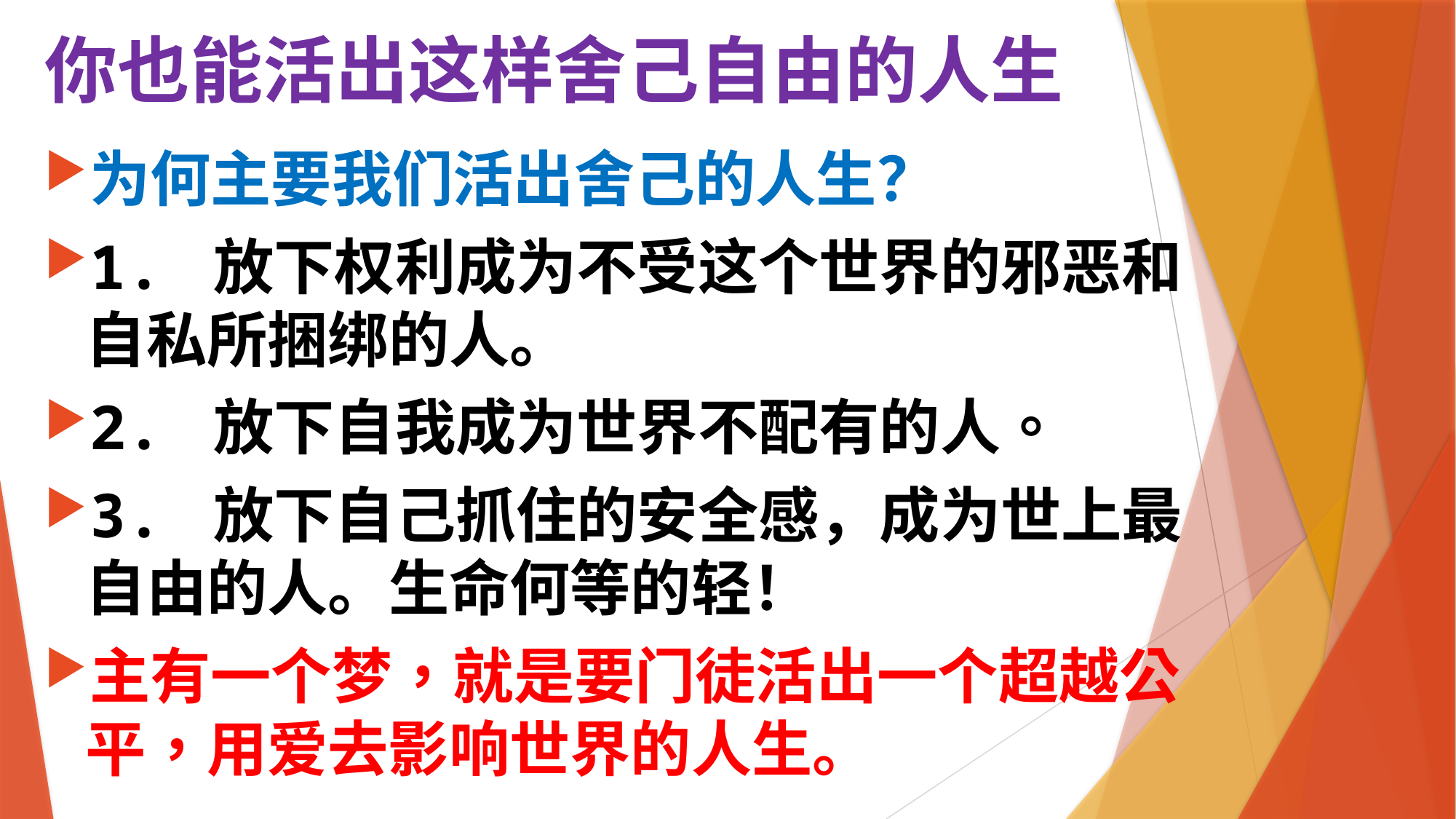

# 你也能活出这样舍己自由的人生
为何主要我们活出舍己的人生？
1. 放下权利成为不受这个世界的邪恶和自私所捆绑的人。
2. 放下自我成为世界不配有的人。
3. 放下自己抓住的安全感，成为世上最自由的人。生命何等的轻！
主有一个梦，就是要门徒活出一个超越公平，用爱去影响世界的人生。